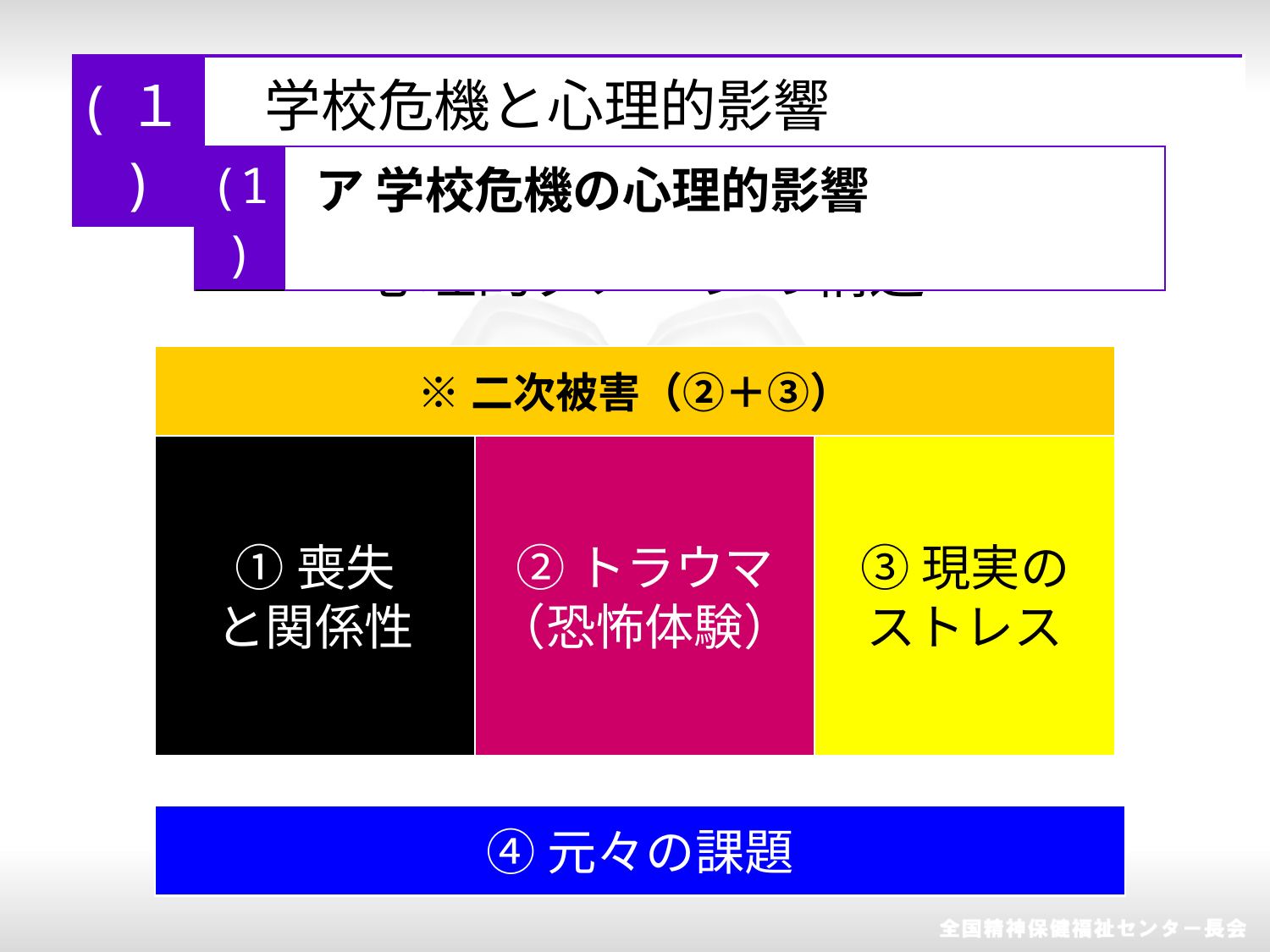

| (１) | 学校危機と心理的影響 |
| --- | --- |
| (1) | ア 学校危機の心理的影響 |
| --- | --- |
心理的ダメージの構造
※二次被害（②＋③）
①喪失
と関係性
②トラウマ
（恐怖体験）
③現実の
ストレス
④元々の課題